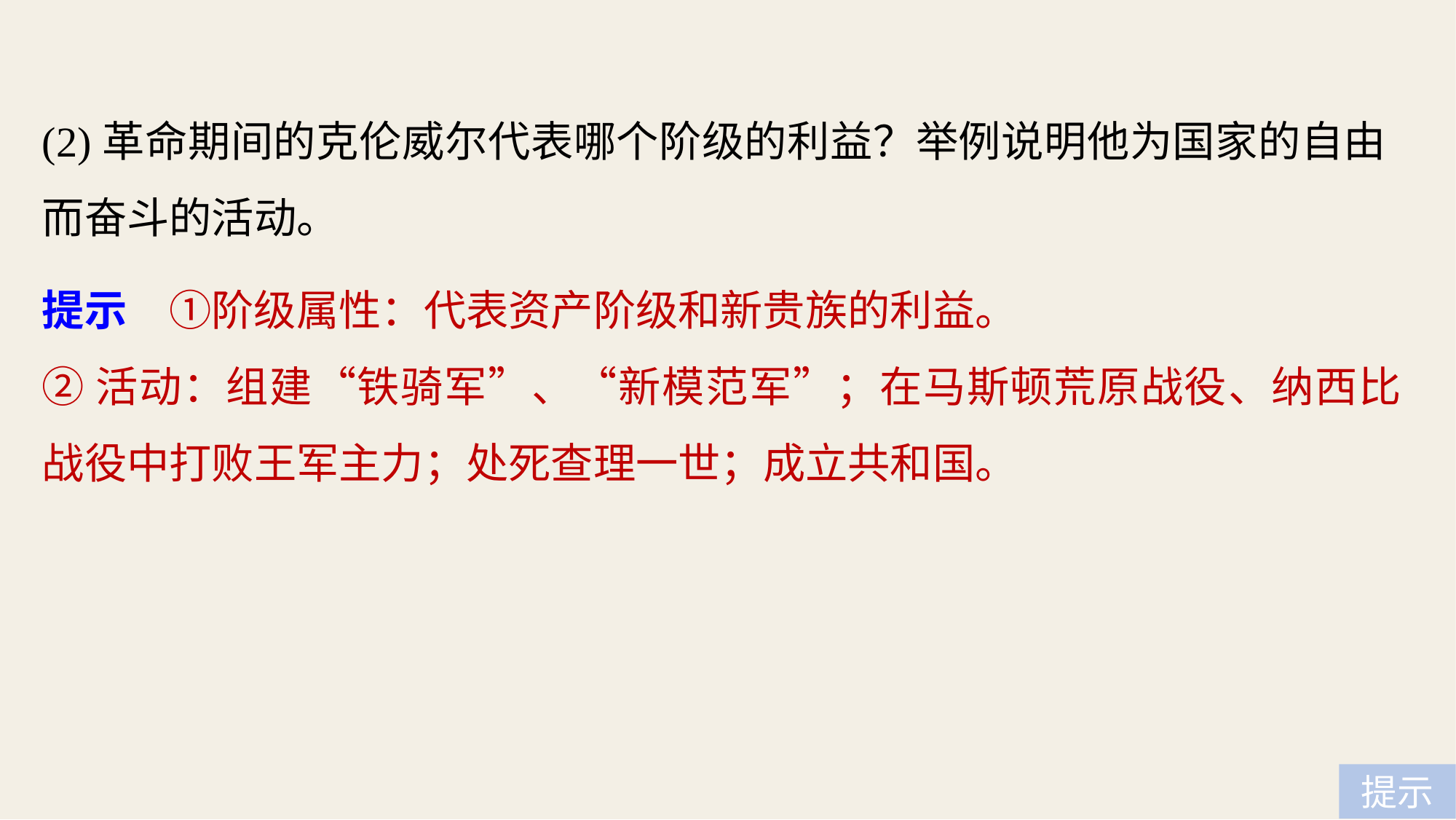

(2)革命期间的克伦威尔代表哪个阶级的利益？举例说明他为国家的自由而奋斗的活动。
提示　①阶级属性：代表资产阶级和新贵族的利益。
②活动：组建“铁骑军”、“新模范军”；在马斯顿荒原战役、纳西比战役中打败王军主力；处死查理一世；成立共和国。
提示